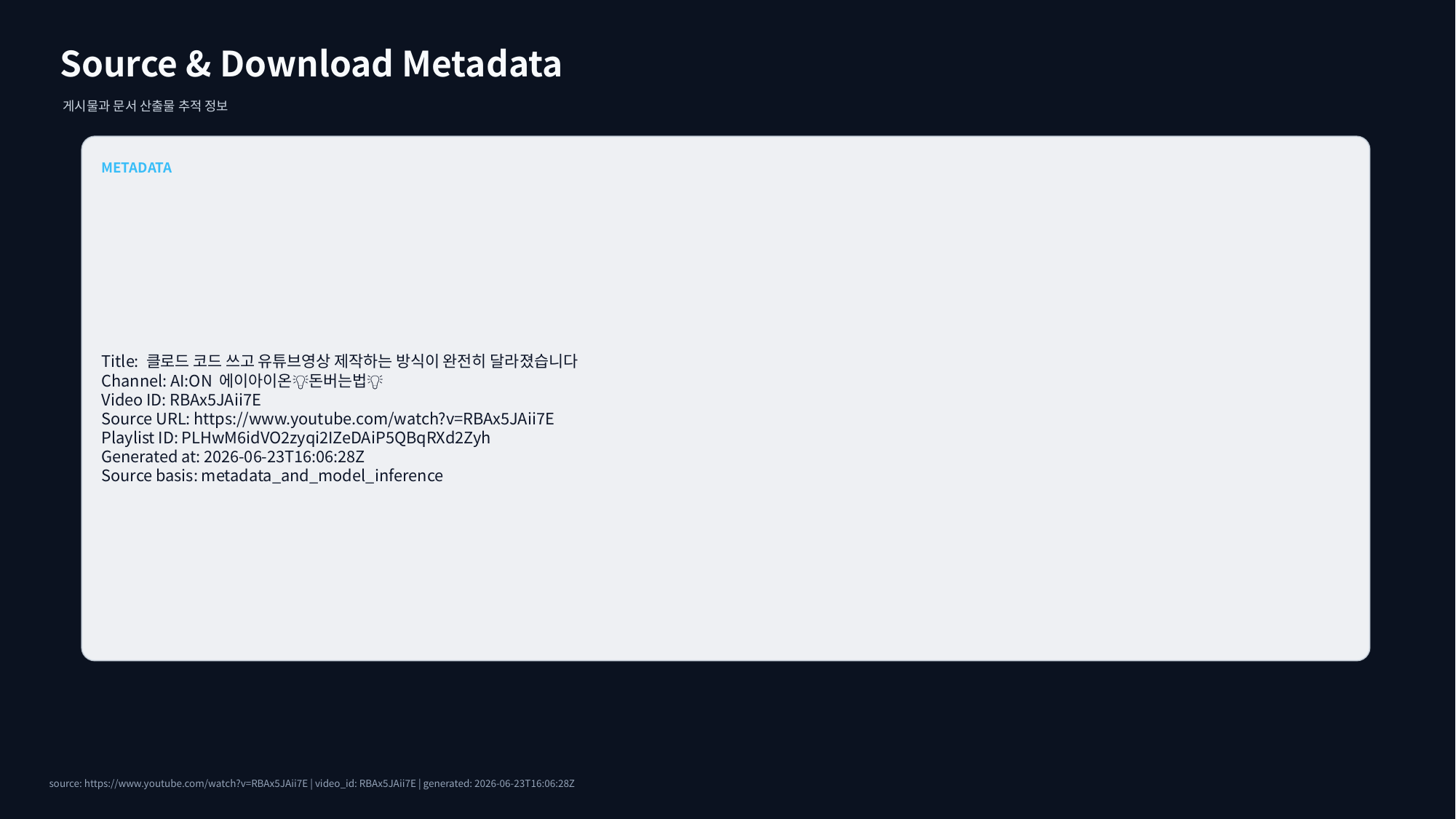

Source & Download Metadata
게시물과 문서 산출물 추적 정보

METADATA
Title: 클로드 코드 쓰고 유튜브영상 제작하는 방식이 완전히 달라졌습니다
Channel: AI:ON 에이아이온💡돈버는법💡
Video ID: RBAx5JAii7E
Source URL: https://www.youtube.com/watch?v=RBAx5JAii7E
Playlist ID: PLHwM6idVO2zyqi2IZeDAiP5QBqRXd2Zyh
Generated at: 2026-06-23T16:06:28Z
Source basis: metadata_and_model_inference
source: https://www.youtube.com/watch?v=RBAx5JAii7E | video_id: RBAx5JAii7E | generated: 2026-06-23T16:06:28Z